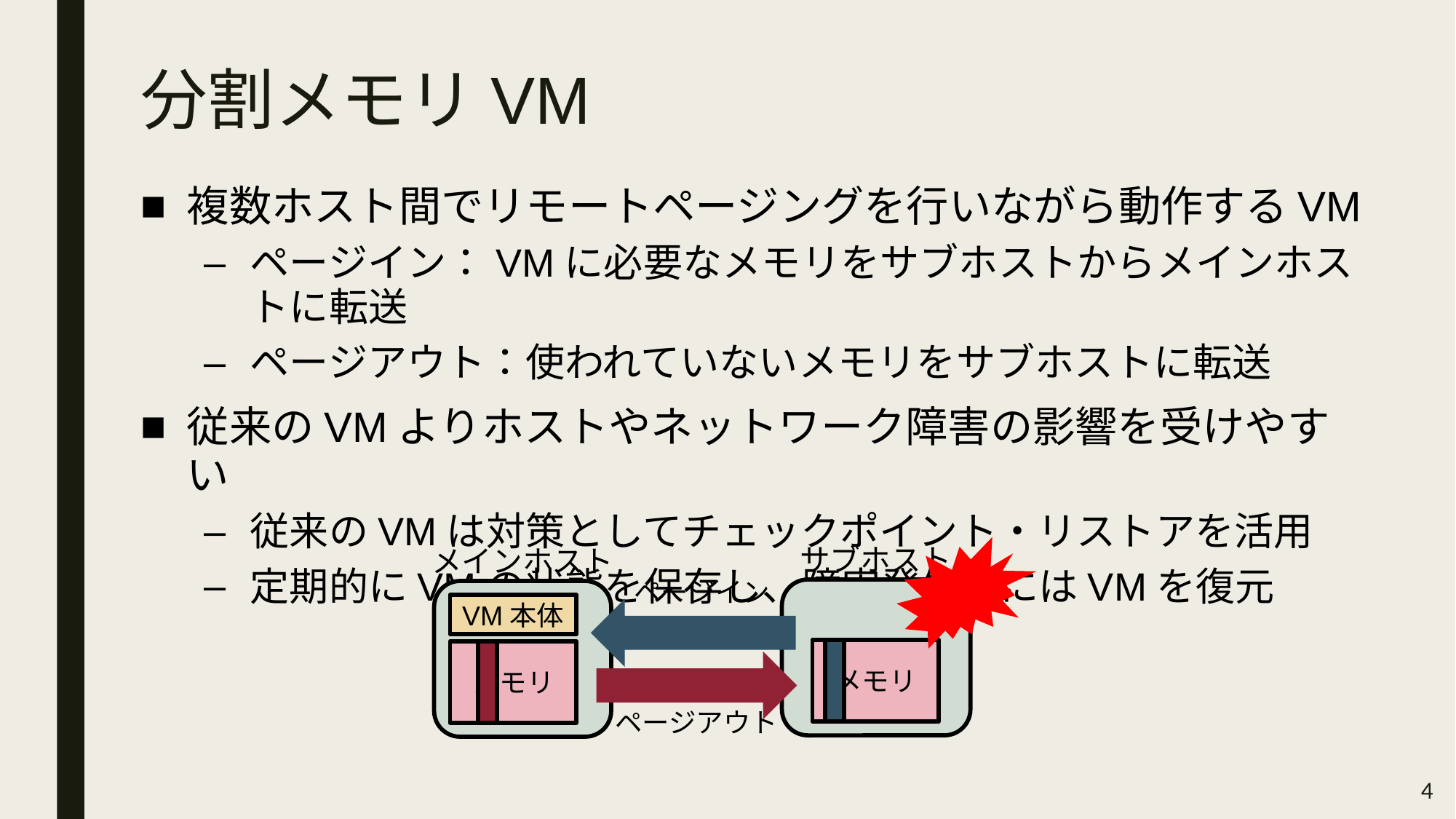

# 分割メモリVM
複数ホスト間でリモートページングを行いながら動作するVM
ページイン：VMに必要なメモリをサブホストからメインホストに転送
ページアウト：使われていないメモリをサブホストに転送
従来のVMよりホストやネットワーク障害の影響を受けやすい
従来のVMは対策としてチェックポイント・リストアを活用
定期的にVMの状態を保存し、障害発生時にはVMを復元
サブホスト

メインホスト
ページイン

VM本体

メモリ

メモリ

ページアウト
4